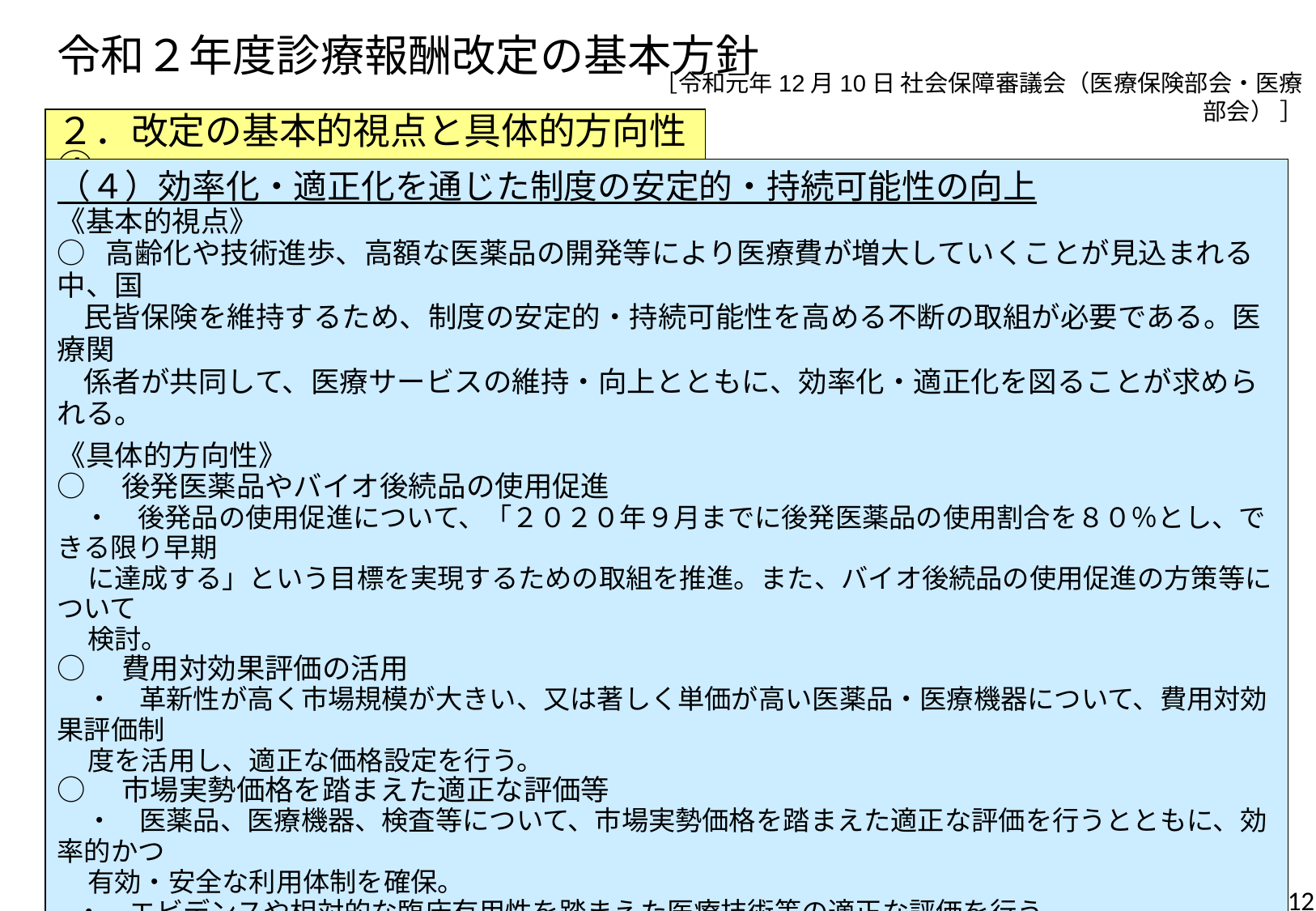

# 令和２年度診療報酬改定の基本方針
［令和元年12月10日 社会保障審議会（医療保険部会・医療部会） ］
２．改定の基本的視点と具体的方向性④
（４）効率化・適正化を通じた制度の安定的・持続可能性の向上
《基本的視点》
○  高齢化や技術進歩、高額な医薬品の開発等により医療費が増大していくことが見込まれる中、国
   民皆保険を維持するため、制度の安定的・持続可能性を高める不断の取組が必要である。医療関
   係者が共同して、医療サービスの維持・向上とともに、効率化・適正化を図ることが求められる。
《具体的方向性》
○　後発医薬品やバイオ後続品の使用促進
　・　後発品の使用促進について、「２０２０年９月までに後発医薬品の使用割合を８０％とし、できる限り早期
    に達成する」という目標を実現するための取組を推進。また、バイオ後続品の使用促進の方策等について
    検討。
○　費用対効果評価の活用
　・　革新性が高く市場規模が大きい、又は著しく単価が高い医薬品・医療機器について、費用対効果評価制
    度を活用し、適正な価格設定を行う。
○　市場実勢価格を踏まえた適正な評価等
　・　医薬品、医療機器、検査等について、市場実勢価格を踏まえた適正な評価を行うとともに、効率的かつ
    有効・安全な利用体制を確保。
  ・　エビデンスや相対的な臨床有用性を踏まえた医療技術等の適正な評価を行う。
○　医療機能や患者の状態に応じた入院医療の評価（再掲）
○　外来医療の機能分化、重症化予防の取組の推進（再掲）
○　医師・院内薬剤師と薬局薬剤師の協働の取組による医薬品の適正使用の推進
　・　重複投薬、ポリファーマシー、残薬、薬剤耐性（AMR)や、適正使用のための長期処方の在り方への対応
    等、医薬品の効率的かつ安全で有効な使用を推進。
　・　医学的妥当性や経済性の視点も踏まえた処方を推進。
12